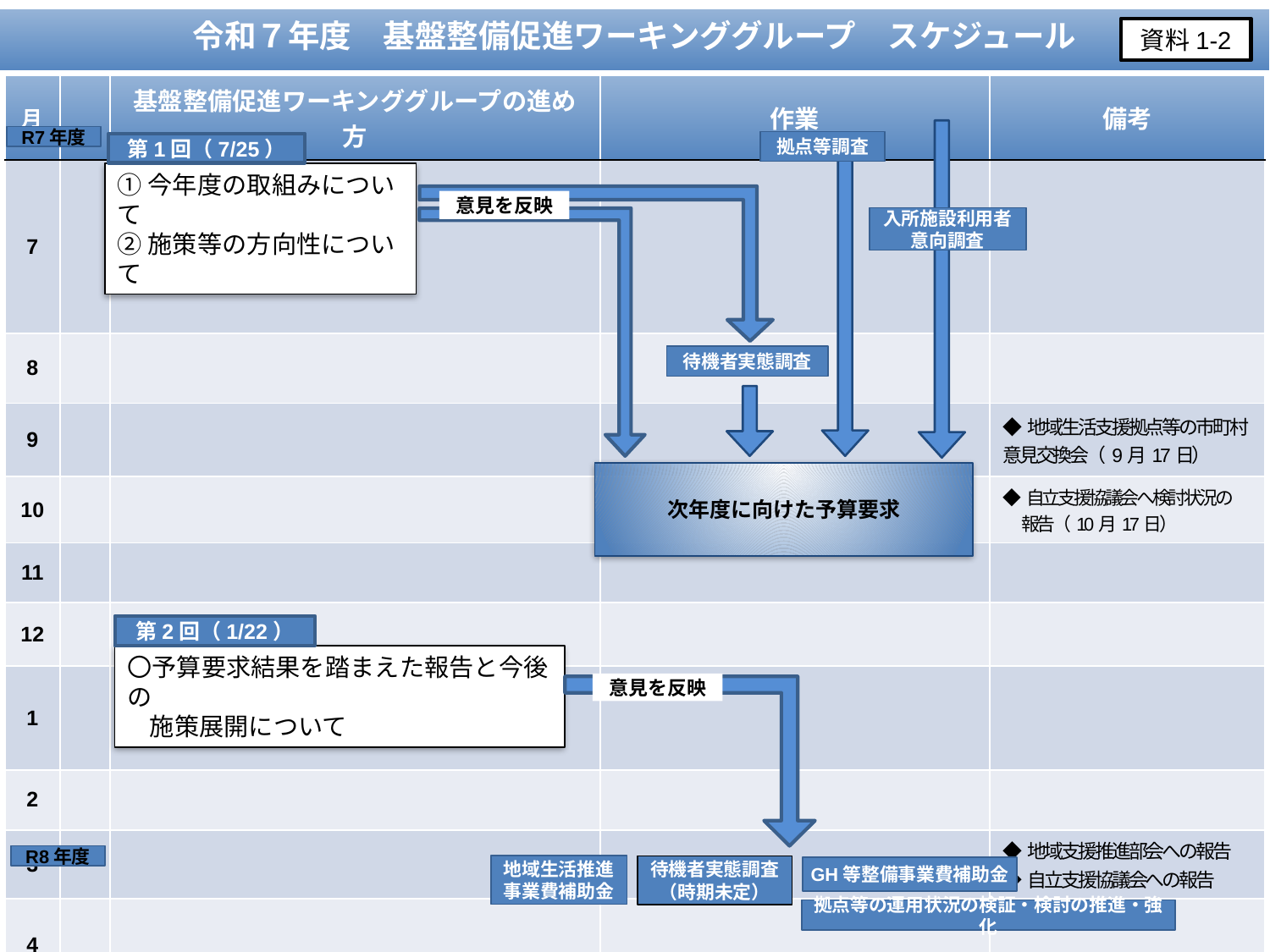

令和７年度　基盤整備促進ワーキンググループ　スケジュール
資料1-2
| 月 |  | 基盤整備促進ワーキンググループの進め方 | 作業 | 備考 |
| --- | --- | --- | --- | --- |
| 7 |  |  |  |  |
| 8 |  |  |  |  |
| 9 |  |  |  | ◆地域生活支援拠点等の市町村意見交換会（9月17日） |
| 10 |  |  |  | ◆自立支援協議会へ検討状況の 　 報告（10月17日） |
| 11 |  |  |  |  |
| 12 |  |  |  |  |
| 1 |  |  |  |  |
| 2 |  |  |  |  |
| 3 |  |  |  | ◆地域支援推進部会への報告 ◆自立支援協議会への報告 |
| 4 |  |  |  |  |

R7年度
拠点等調査
第1回（7/25）

①今年度の取組みについて
②施策等の方向性について

意見を反映
入所施設利用者
意向調査

待機者実態調査

次年度に向けた予算要求
第2回（1/22）
〇予算要求結果を踏まえた報告と今後の
   施策展開について
意見を反映

R8年度
地域生活推進
事業費補助金
待機者実態調査
（時期未定）
GH等整備事業費補助金
拠点等の運用状況の検証・検討の推進・強化
令和5年度  　提言を受けた具体的取組について、自立支援協議会へ報告
　　　　　　　⇒推進協へ報告の上、計画へ反映　（必要に応じ予算化）